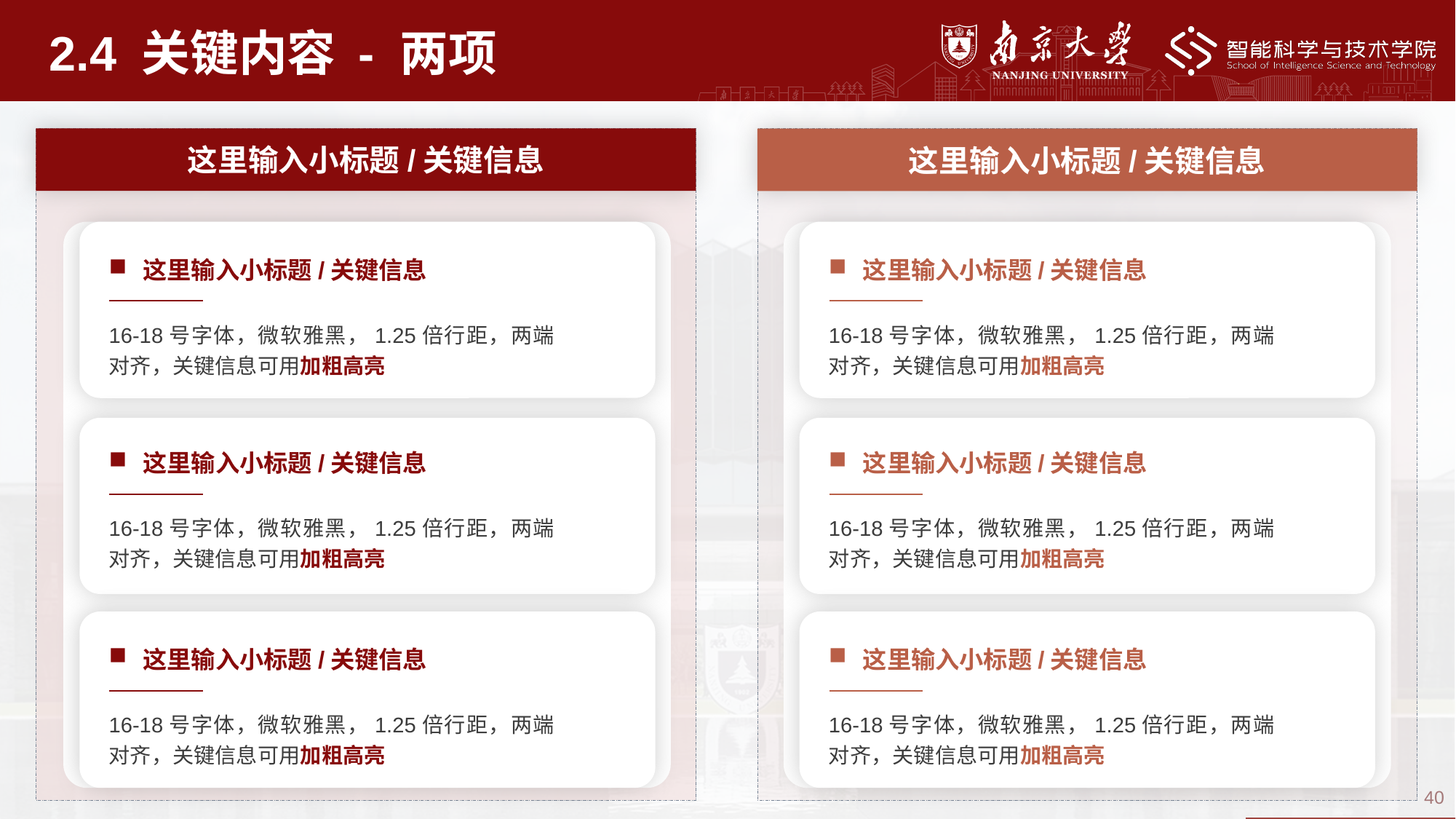

2.4 关键内容 - 两项

这里输入小标题/关键信息

这里输入小标题/关键信息

这里输入小标题/关键信息
这里输入小标题/关键信息
16-18号字体，微软雅黑，1.25倍行距，两端对齐，关键信息可用加粗高亮
16-18号字体，微软雅黑，1.25倍行距，两端对齐，关键信息可用加粗高亮

这里输入小标题/关键信息
这里输入小标题/关键信息
16-18号字体，微软雅黑，1.25倍行距，两端对齐，关键信息可用加粗高亮
16-18号字体，微软雅黑，1.25倍行距，两端对齐，关键信息可用加粗高亮

这里输入小标题/关键信息
这里输入小标题/关键信息
16-18号字体，微软雅黑，1.25倍行距，两端对齐，关键信息可用加粗高亮
16-18号字体，微软雅黑，1.25倍行距，两端对齐，关键信息可用加粗高亮
40